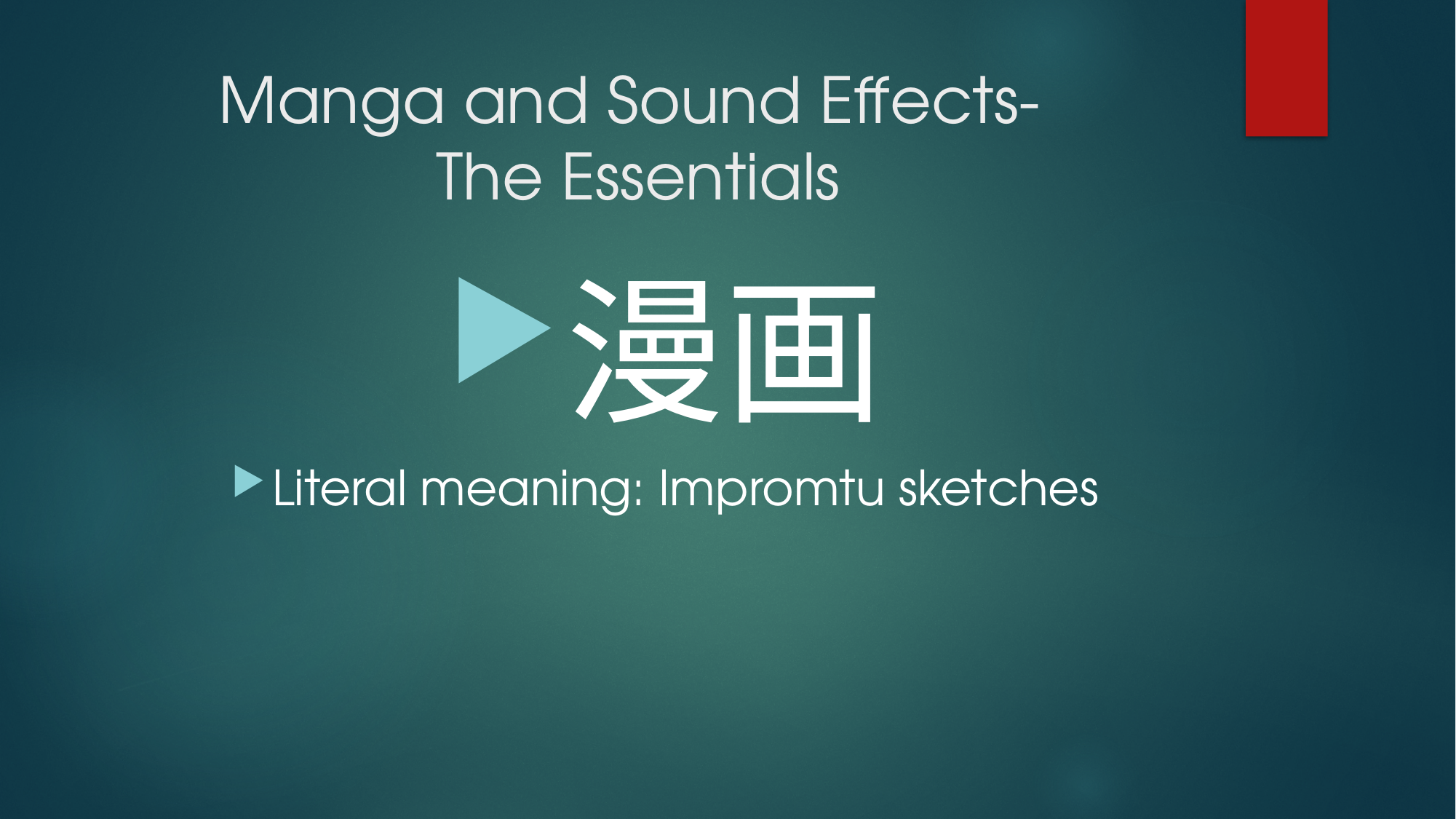

# Manga and Sound Effects- The Essentials
漫画
Literal meaning: Impromtu sketches